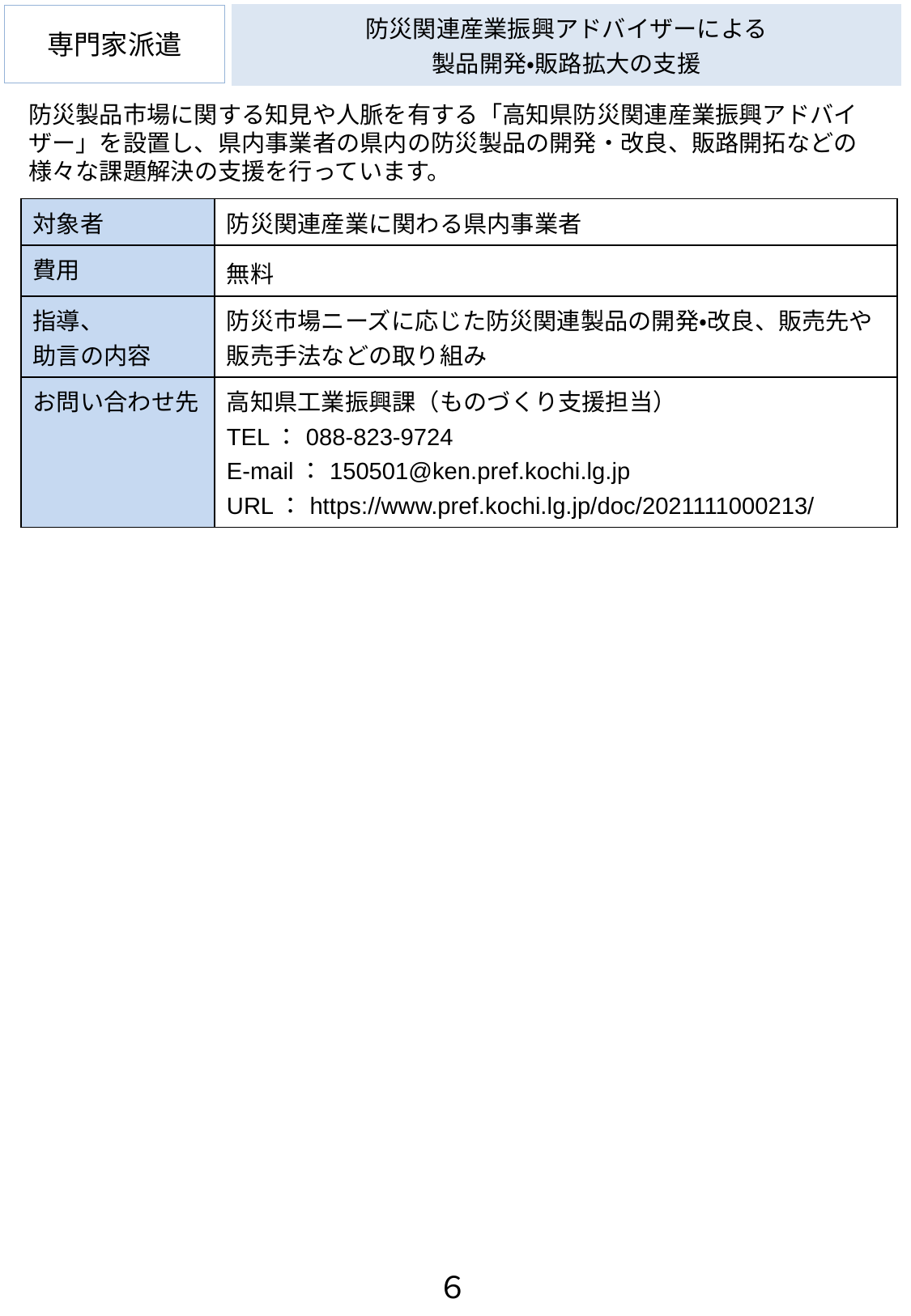

防災関連産業振興アドバイザーによる
製品開発・販路拡大の支援
専門家派遣
防災製品市場に関する知見や人脈を有する「高知県防災関連産業振興アドバイザー」を設置し、県内事業者の県内の防災製品の開発・改良、販路開拓などの様々な課題解決の支援を行っています。
| 対象者 | 防災関連産業に関わる県内事業者 |
| --- | --- |
| 費用 | 無料 |
| 指導、 助言の内容 | 防災市場ニーズに応じた防災関連製品の開発・改良、販売先や販売手法などの取り組み |
| お問い合わせ先 | 高知県工業振興課（ものづくり支援担当） TEL：088-823-9724 E-mail：150501@ken.pref.kochi.lg.jp URL：https://www.pref.kochi.lg.jp/doc/2021111000213/ |
６